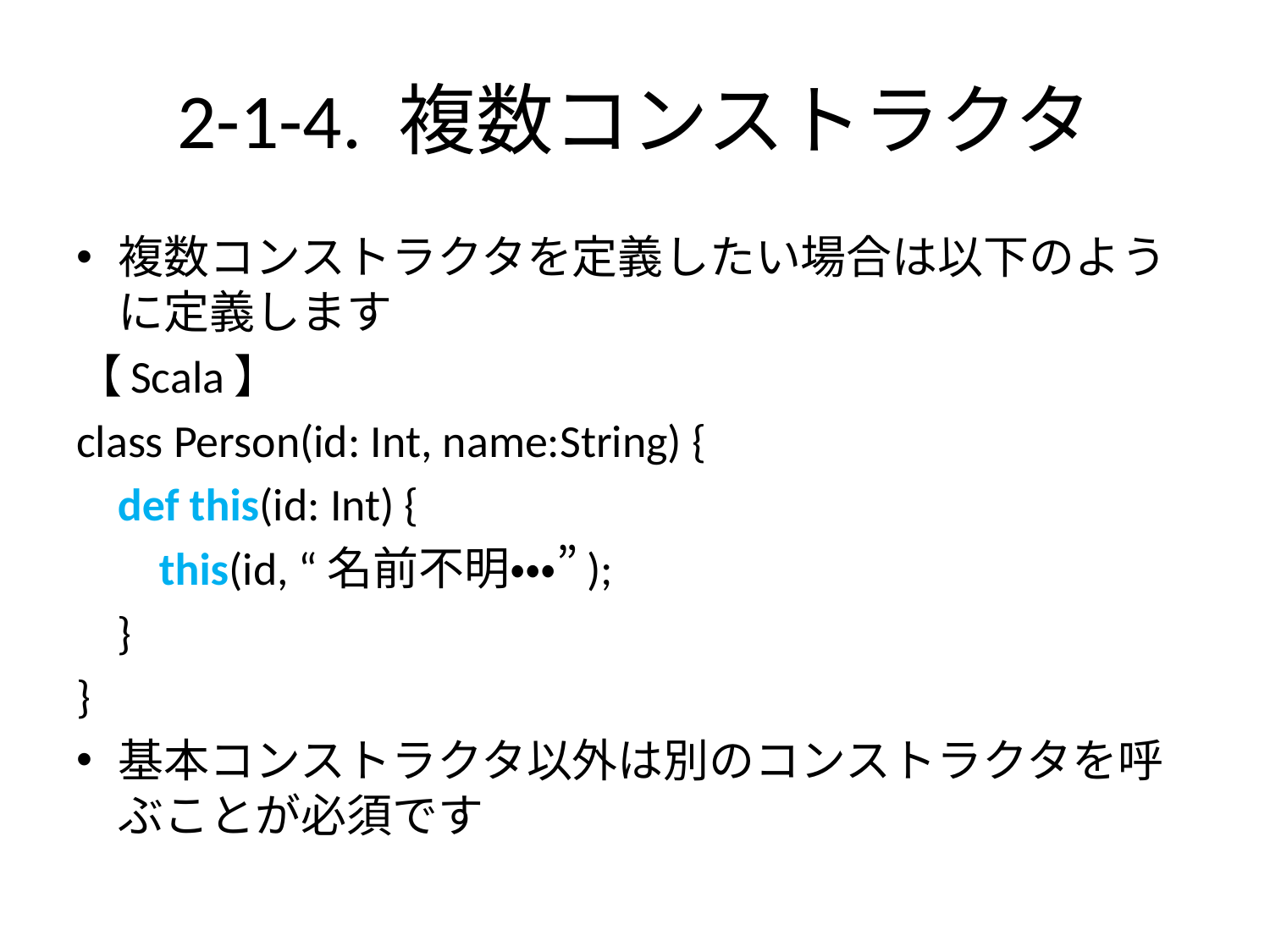

# 2-1-4. 複数コンストラクタ
複数コンストラクタを定義したい場合は以下のように定義します
【Scala】
class Person(id: Int, name:String) {
    def this(id: Int) {
        this(id, “名前不明・・・”);
    }
}
基本コンストラクタ以外は別のコンストラクタを呼ぶことが必須です